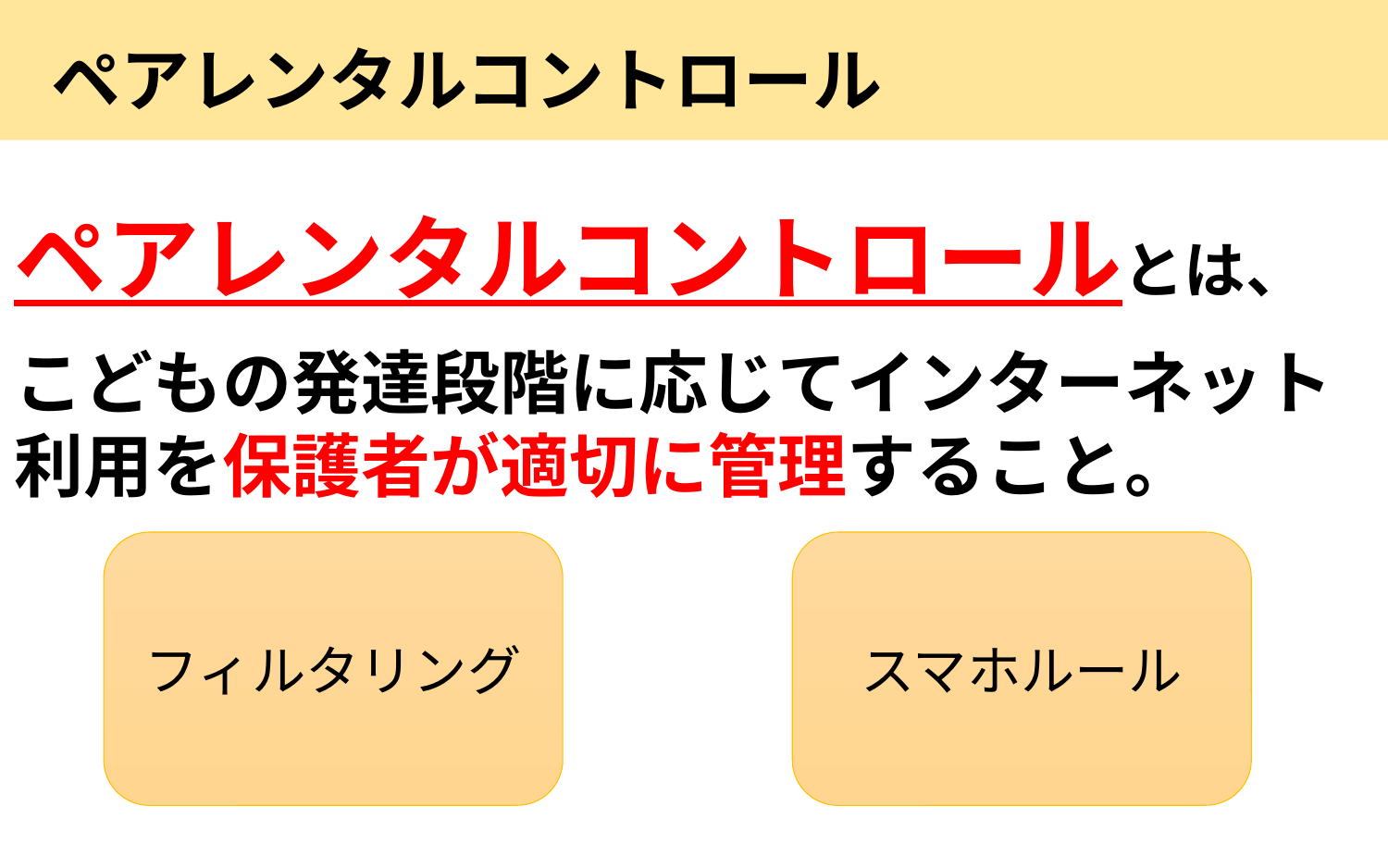

ペアレンタルコントロール
ペアレンタルコントロールとは、

こどもの発達段階に応じてインターネット利用を保護者が適切に管理すること。
フィルタリング
スマホルール